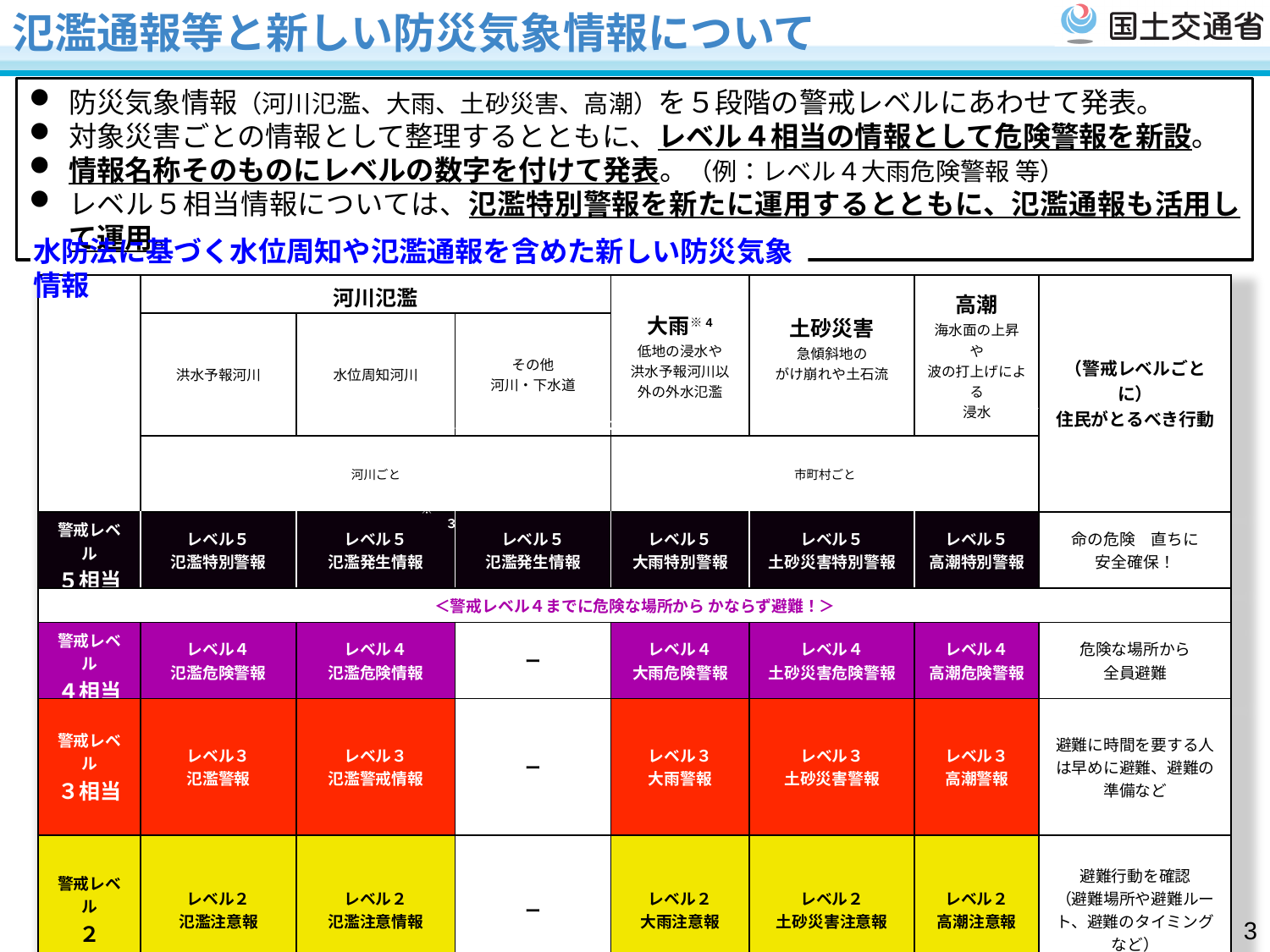

氾濫通報等と新しい防災気象情報について
防災気象情報（河川氾濫、大雨、土砂災害、高潮）を５段階の警戒レベルにあわせて発表。
対象災害ごとの情報として整理するとともに、レベル４相当の情報として危険警報を新設。
情報名称そのものにレベルの数字を付けて発表。（例：レベル４大雨危険警報 等）
レベル５相当情報については、氾濫特別警報を新たに運用するとともに、氾濫通報も活用して運用。
水防法に基づく水位周知や氾濫通報を含めた新しい防災気象情報

|  | 河川氾濫 |  |  | 大雨※4 低地の浸水や 洪水予報河川以外の外水氾濫 | 土砂災害 急傾斜地の がけ崩れや土石流 | 高潮 海水面の上昇や 波の打上げによる 浸水 | （警戒レベルごとに） 住民がとるべき行動 |
| --- | --- | --- | --- | --- | --- | --- | --- |
|  | 洪水予報河川 | 水位周知河川 | その他 河川・下水道 |  |  |  |  |
|  | 河川ごと |  |  | 市町村ごと |  |  |  |
| 警戒レベル ５相当 | レベル５ 氾濫特別警報 | レベル５ 氾濫発生情報 | レベル５ 氾濫発生情報 | レベル５ 大雨特別警報 | レベル５ 土砂災害特別警報 | レベル５ 高潮特別警報 | 命の危険　直ちに 安全確保！ |
| ＜警戒レベル４までに危険な場所から かならず避難！＞ |  |  |  |  |  |  |  |
| 警戒レベル ４相当 | レベル４ 氾濫危険警報 | レベル４ 氾濫危険情報 | ー | レベル４ 大雨危険警報 | レベル４ 土砂災害危険警報 | レベル４ 高潮危険警報 | 危険な場所から 全員避難 |
| 警戒レベル ３相当 | レベル３ 氾濫警報 | レベル３ 氾濫警戒情報 | ー | レベル３ 大雨警報 | レベル３ 土砂災害警報 | レベル３ 高潮警報 | 避難に時間を要する人は早めに避難、避難の 準備など |
| 警戒レベル ２ | レベル２ 氾濫注意報 | レベル２ 氾濫注意情報 | ー | レベル２ 大雨注意報 | レベル２ 土砂災害注意報 | レベル２ 高潮注意報 | 避難行動を確認 （避難場所や避難ルート、避難のタイミングなど） |
| 警戒レベル １ | 早期注意情報 |  |  |  |  |  | 災害への心構えを高める |
※１、２、５
※１、２
※２
※２
※３
※１　レベル５氾濫特別警報とレベル５氾濫発生情報（高潮の場合はレベル５高潮特別警報とレベル５高潮氾濫発生情報）は一体的に発表される。
※２　レベル５氾濫発生情報（高潮の場合はレベル５高潮氾濫発生情報）については、河川管理者等による氾濫通報を用いて運用されるほか、特別
　　　　警報の発表判断にも活用。氾濫通報を運用する対象については、緊急安全確保に特に留意が必要となる氾濫をもたらす河川・海岸・下水道を選
　　　　定し、氾濫状況（家屋倒壊、深い浸水、地下街浸水）が想定される河川区間等とともに、事前に水防計画で定めておく。
※３　水位周知河川において河川管理者から発表されている５段階の水位到達情報については今後も継続して運用される（レベル４氾濫危険情報
　　　　以外の運用は任意）。
※４　大雨に関する情報（市町村ごとに発表）では、大雨による低地の浸水に加えて洪水予報河川以外の外水氾濫についても扱う。
※５  高潮では、より精度の高い予測情報を国土交通省・気象庁・都道府県で共同で予報する制度を一部海岸で新たに運用。
3